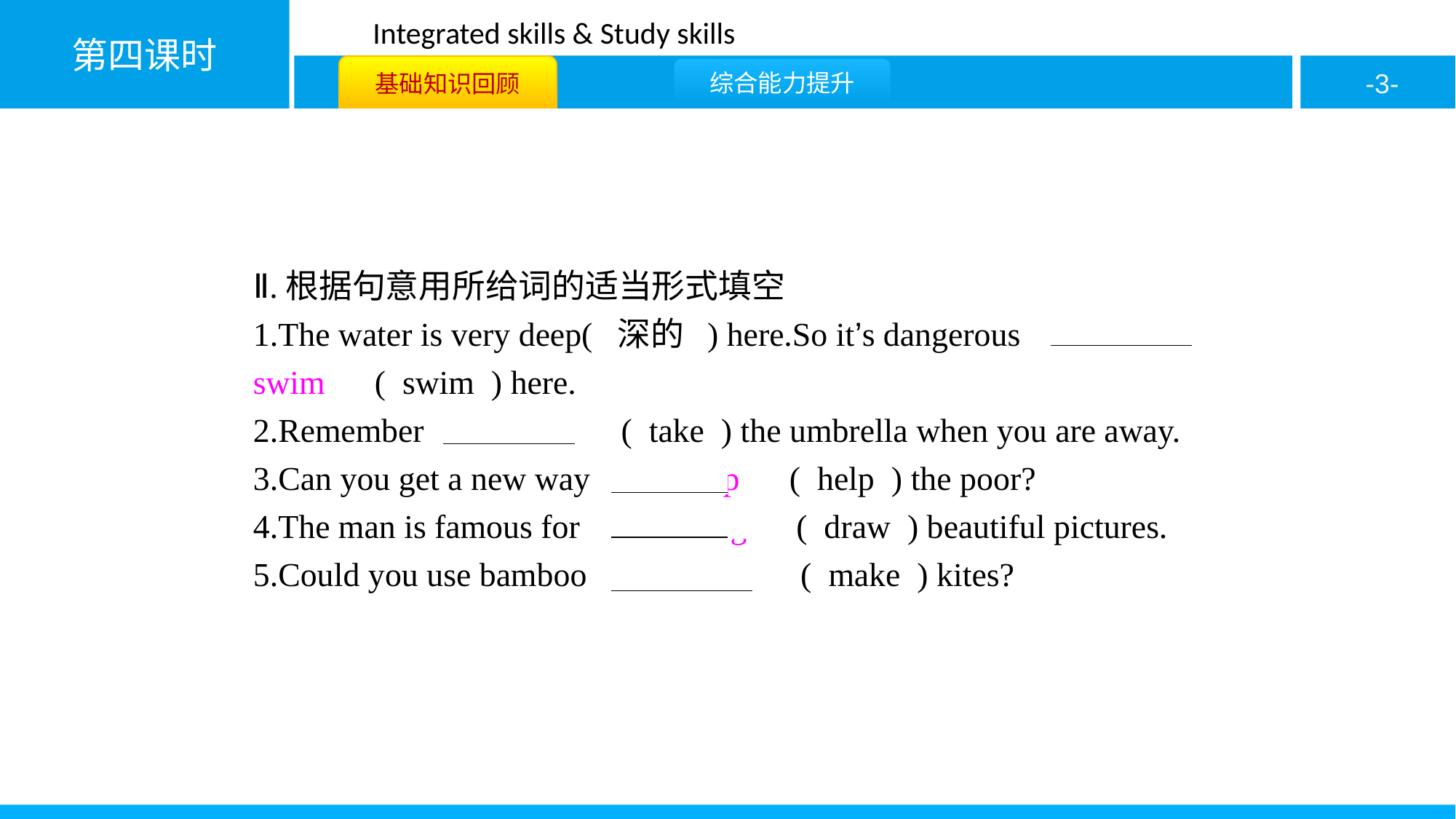

Ⅱ.根据句意用所给词的适当形式填空
1.The water is very deep(  深的  ) here.So it’s dangerous 　to swim　(  swim  ) here.
2.Remember 　to take　(  take  ) the umbrella when you are away.
3.Can you get a new way 　to help　(  help  ) the poor?
4.The man is famous for 　drawing　(  draw  ) beautiful pictures.
5.Could you use bamboo 　to make　(  make  ) kites?